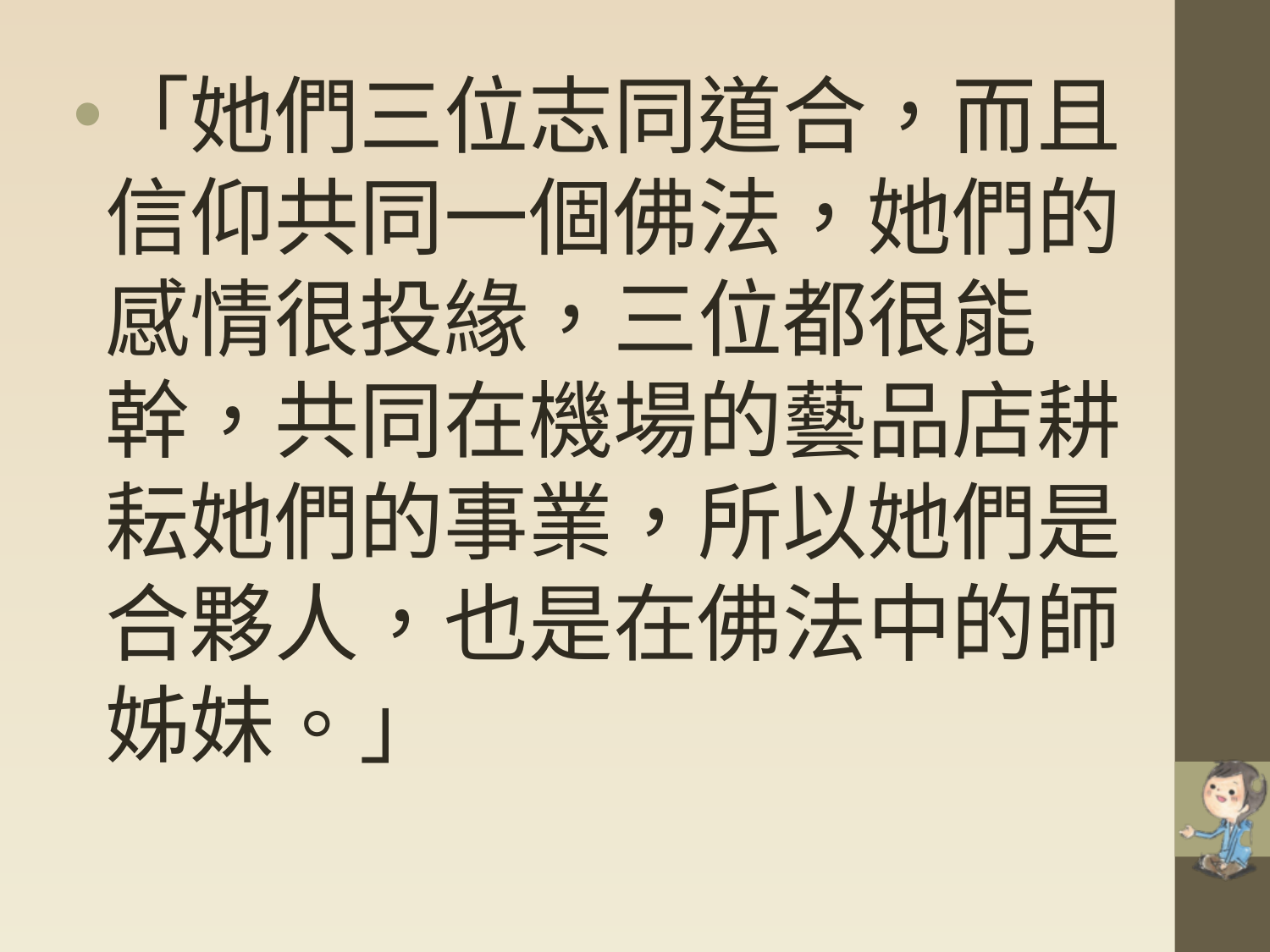

「她們三位志同道合，而且信仰共同一個佛法，她們的感情很投緣，三位都很能幹，共同在機場的藝品店耕耘她們的事業，所以她們是合夥人，也是在佛法中的師姊妹。」